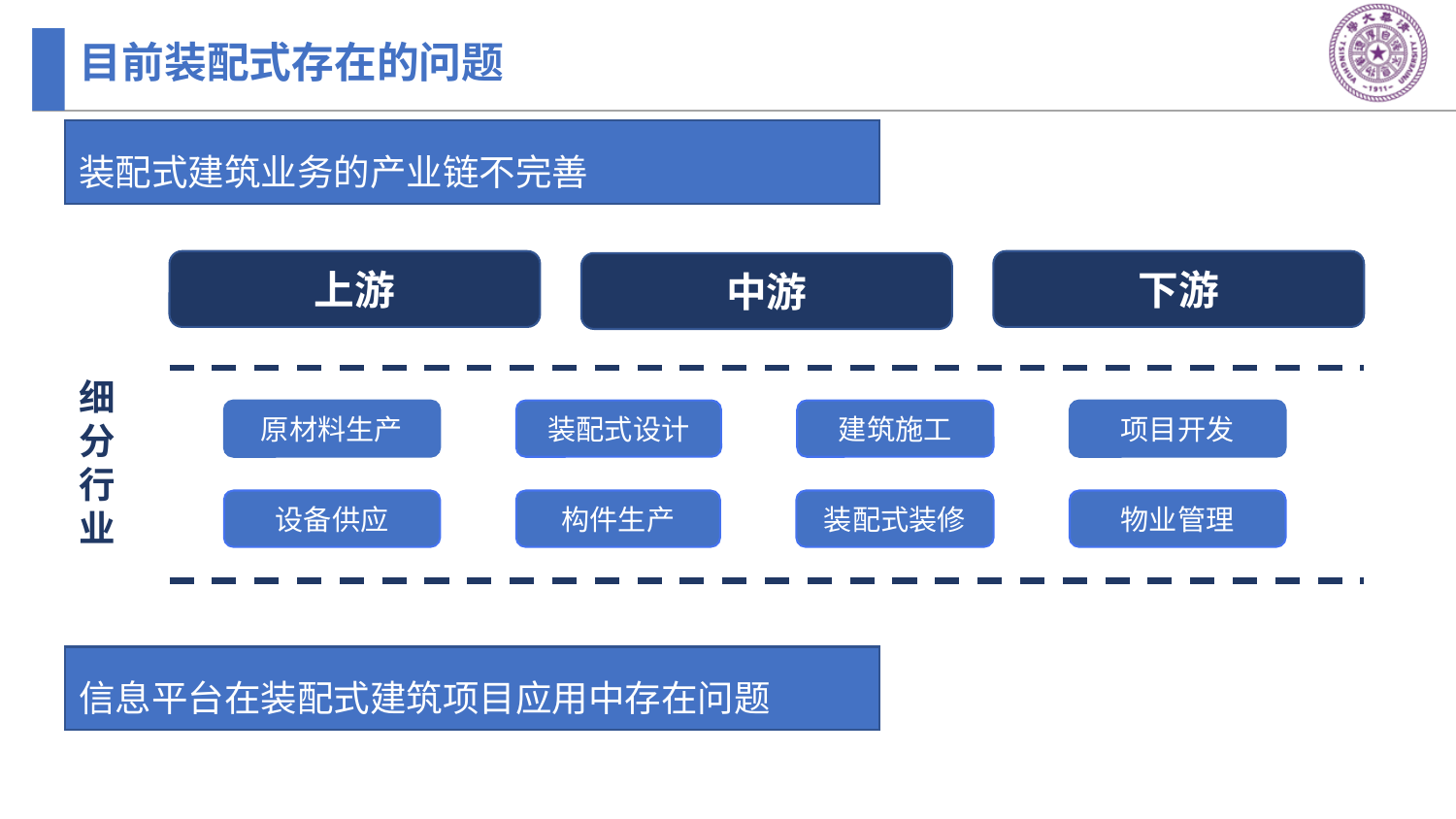

目前装配式存在的问题

装配式建筑业务的产业链不完善
上游
下游
中游
细分行业
装配式设计
建筑施工
原材料生产
项目开发
设备供应
构件生产
装配式装修
物业管理
信息平台在装配式建筑项目应用中存在问题